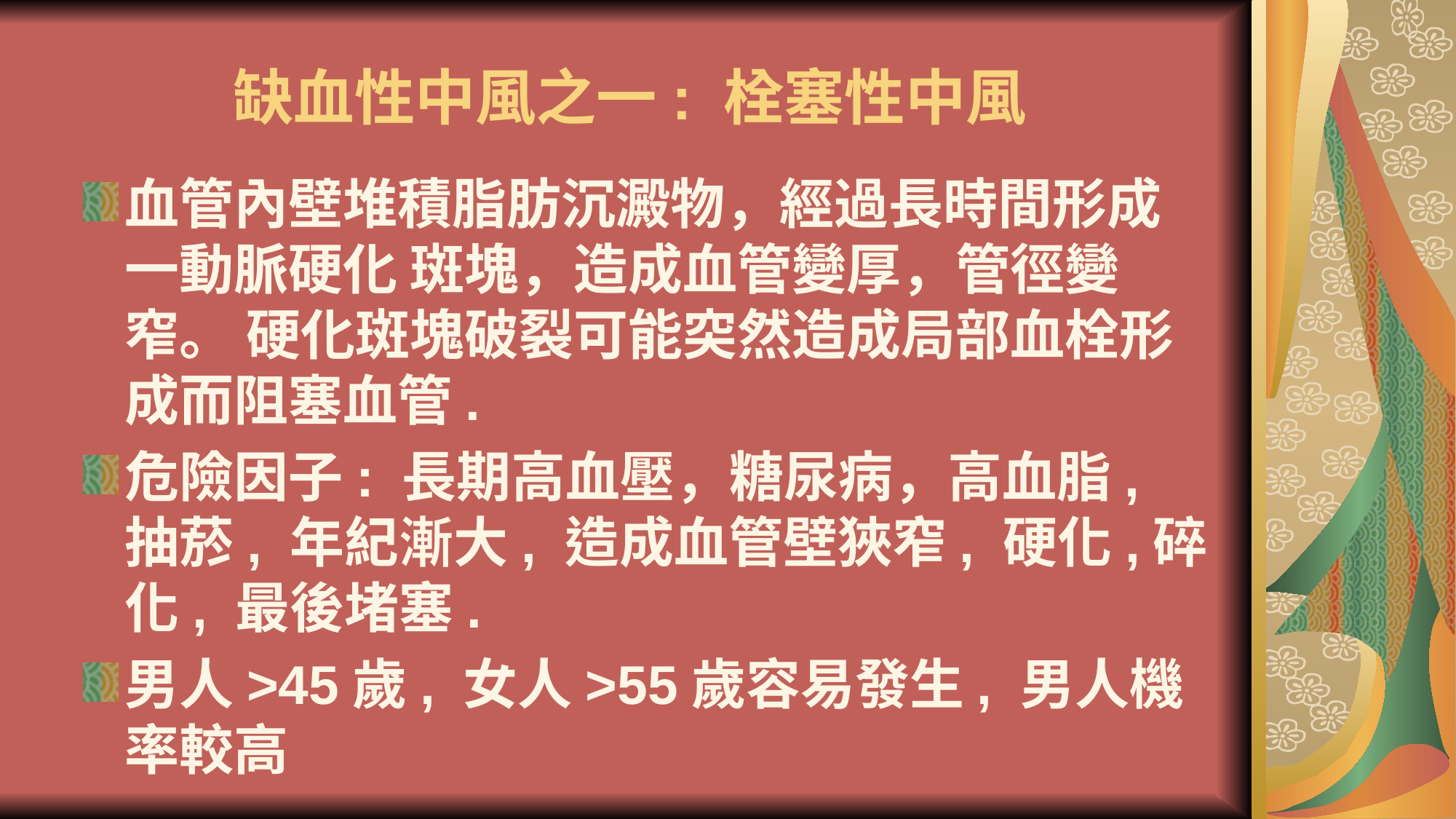

# 缺血性中風之一: 栓塞性中風
血管內壁堆積脂肪沉澱物，經過長時間形成一動脈硬化 斑塊，造成血管變厚，管徑變窄。 硬化斑塊破裂可能突然造成局部血栓形成而阻塞血管.
危險因子: 長期高血壓，糖尿病，高血脂, 抽菸, 年紀漸大, 造成血管壁狹窄, 硬化,碎化, 最後堵塞.
男人>45歲, 女人>55歲容易發生, 男人機率較高